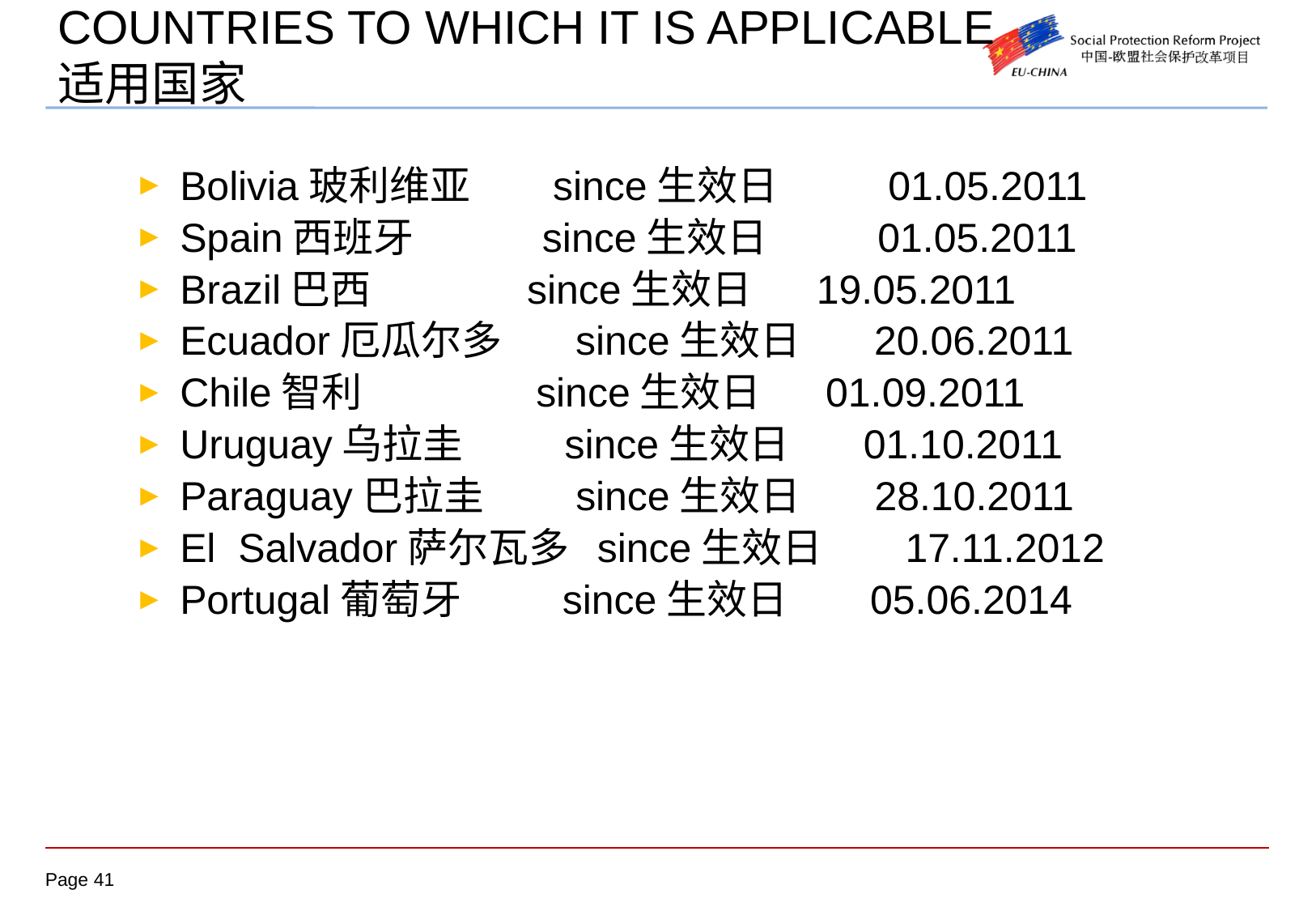

# COUNTRIES TO WHICH IT IS APPLICABLE 适用国家
Bolivia玻利维亚        since生效日           01.05.2011
Spain西班牙             since生效日           01.05.2011
Brazil巴西                since生效日      19.05.2011
Ecuador厄瓜尔多       since生效日       20.06.2011
Chile智利                  since生效日      01.09.2011
Uruguay乌拉圭          since生效日       01.10.2011
Paraguay巴拉圭         since生效日       28.10.2011
El  Salvador萨尔瓦多  since生效日        17.11.2012
Portugal葡萄牙          since生效日        05.06.2014